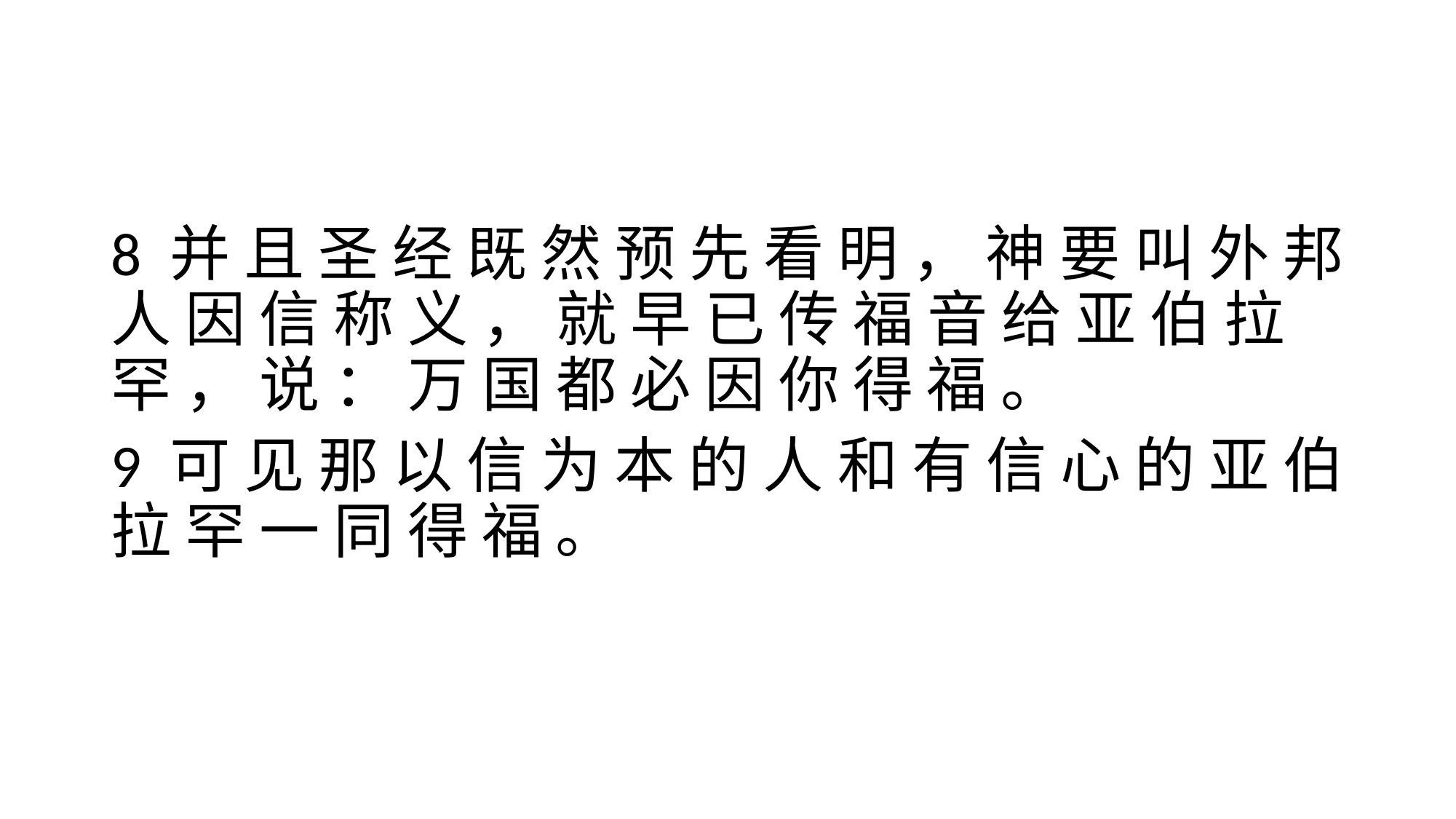

#
8 并 且 圣 经 既 然 预 先 看 明 ， 神 要 叫 外 邦 人 因 信 称 义 ， 就 早 已 传 福 音 给 亚 伯 拉 罕 ， 说 ： 万 国 都 必 因 你 得 福 。
9 可 见 那 以 信 为 本 的 人 和 有 信 心 的 亚 伯 拉 罕 一 同 得 福 。